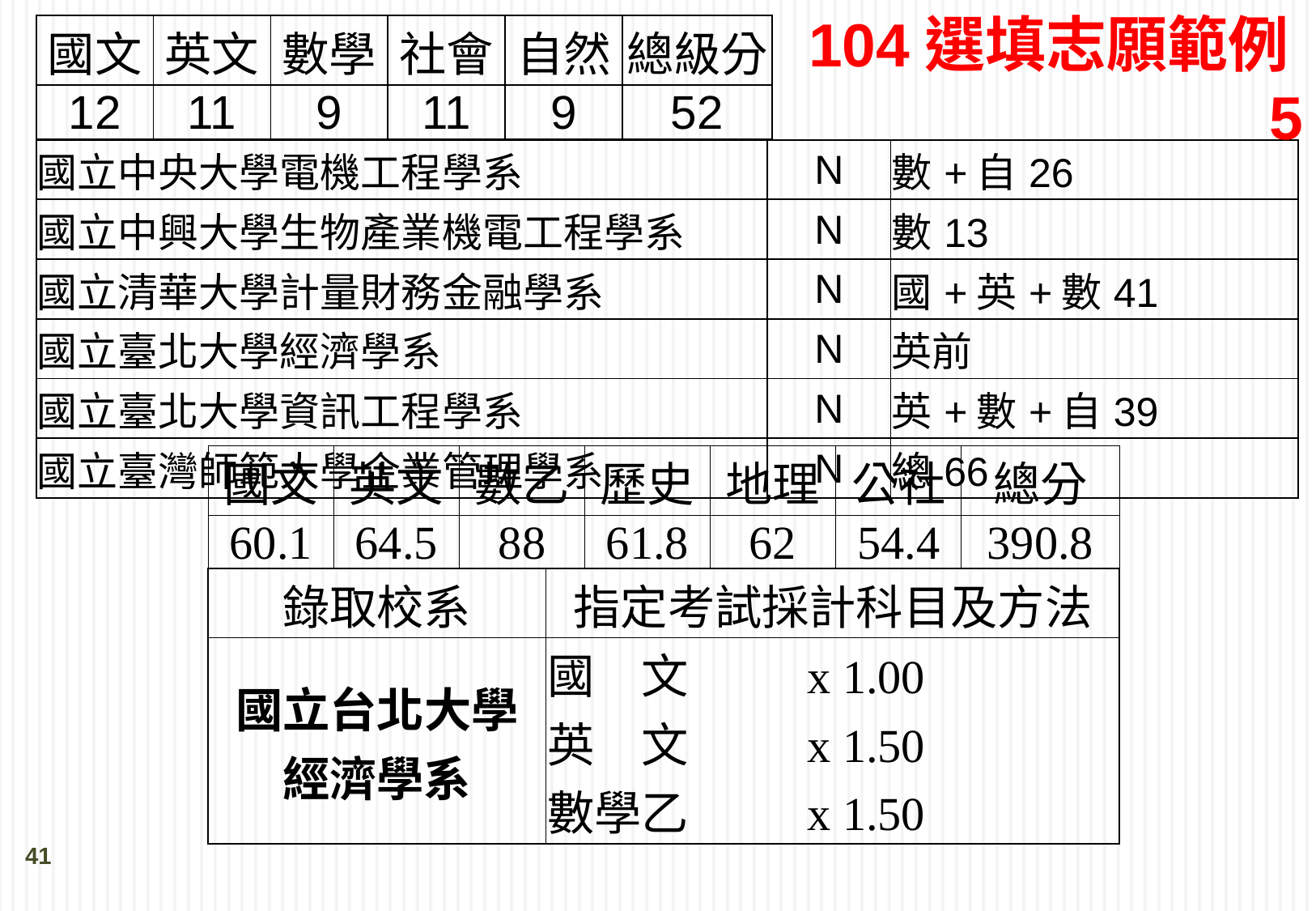

104選填志願範例5
| 國文 | 英文 | 數學 | 社會 | 自然 | 總級分 |
| --- | --- | --- | --- | --- | --- |
| 12 | 11 | 9 | 11 | 9 | 52 |
| 國立中央大學電機工程學系 | N | 數+自26 |
| --- | --- | --- |
| 國立中興大學生物產業機電工程學系 | N | 數13 |
| 國立清華大學計量財務金融學系 | N | 國+英+數41 |
| 國立臺北大學經濟學系 | N | 英前 |
| 國立臺北大學資訊工程學系 | N | 英+數+自39 |
| 國立臺灣師範大學企業管理學系 | N | 總66 |
| 國文 | 英文 | 數乙 | 歷史 | 地理 | 公社 | 總分 |
| --- | --- | --- | --- | --- | --- | --- |
| 60.1 | 64.5 | 88 | 61.8 | 62 | 54.4 | 390.8 |
| 錄取校系 | 指定考試採計科目及方法 |
| --- | --- |
| 國立台北大學 經濟學系 | 國　文　　 x 1.00 英　文　　 x 1.50 數學乙　　 x 1.50 |
41